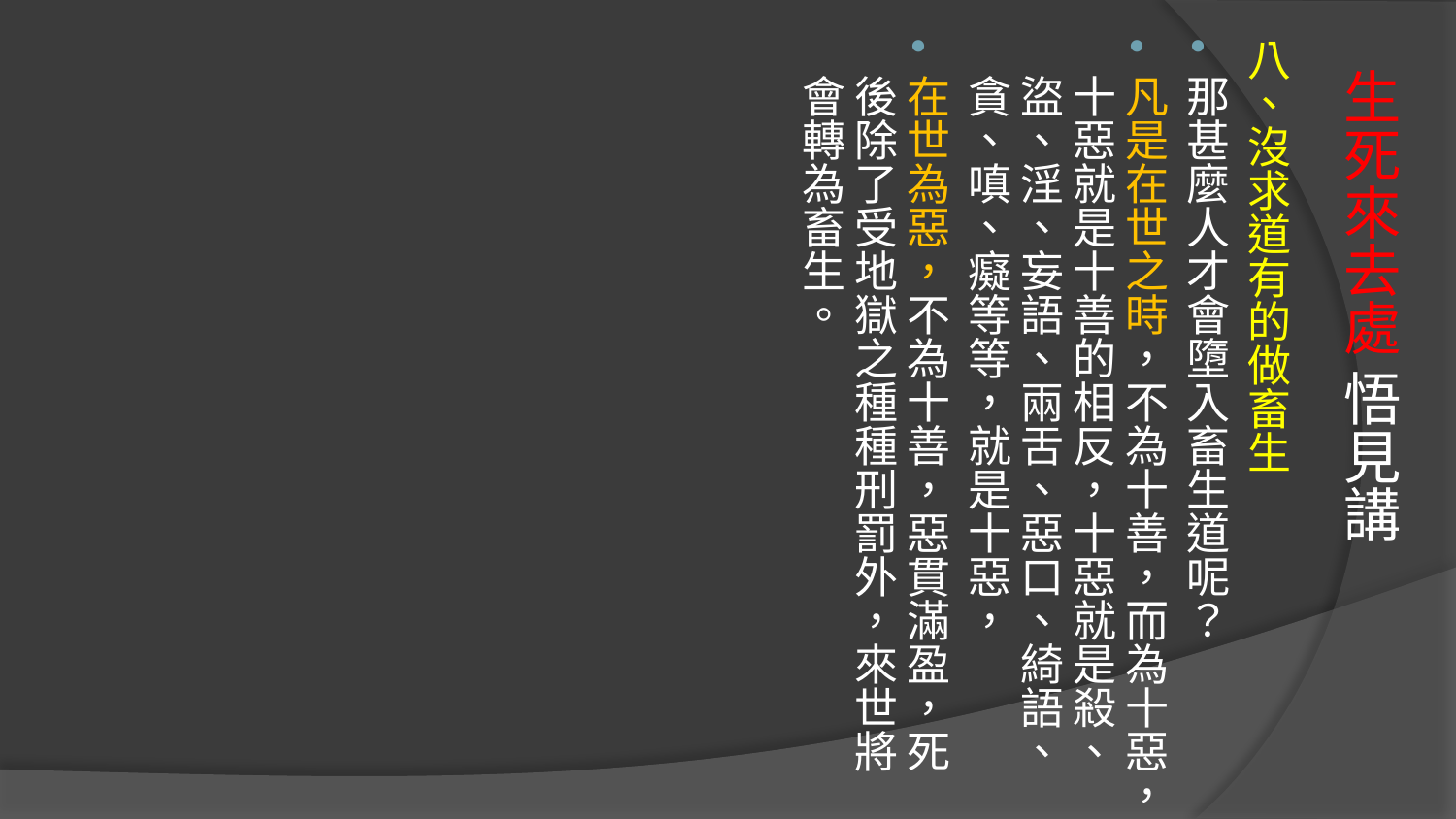

八、沒求道有的做畜生
那甚麼人才會墮入畜生道呢？
凡是在世之時，不為十善，而為十惡，十惡就是十善的相反，十惡就是殺、盜、淫、妄語、兩舌、惡口、綺語、貪、嗔、癡等等，就是十惡，
在世為惡，不為十善，惡貫滿盈，死後除了受地獄之種種刑罰外，來世將會轉為畜生。

# 生死來去處 悟見講